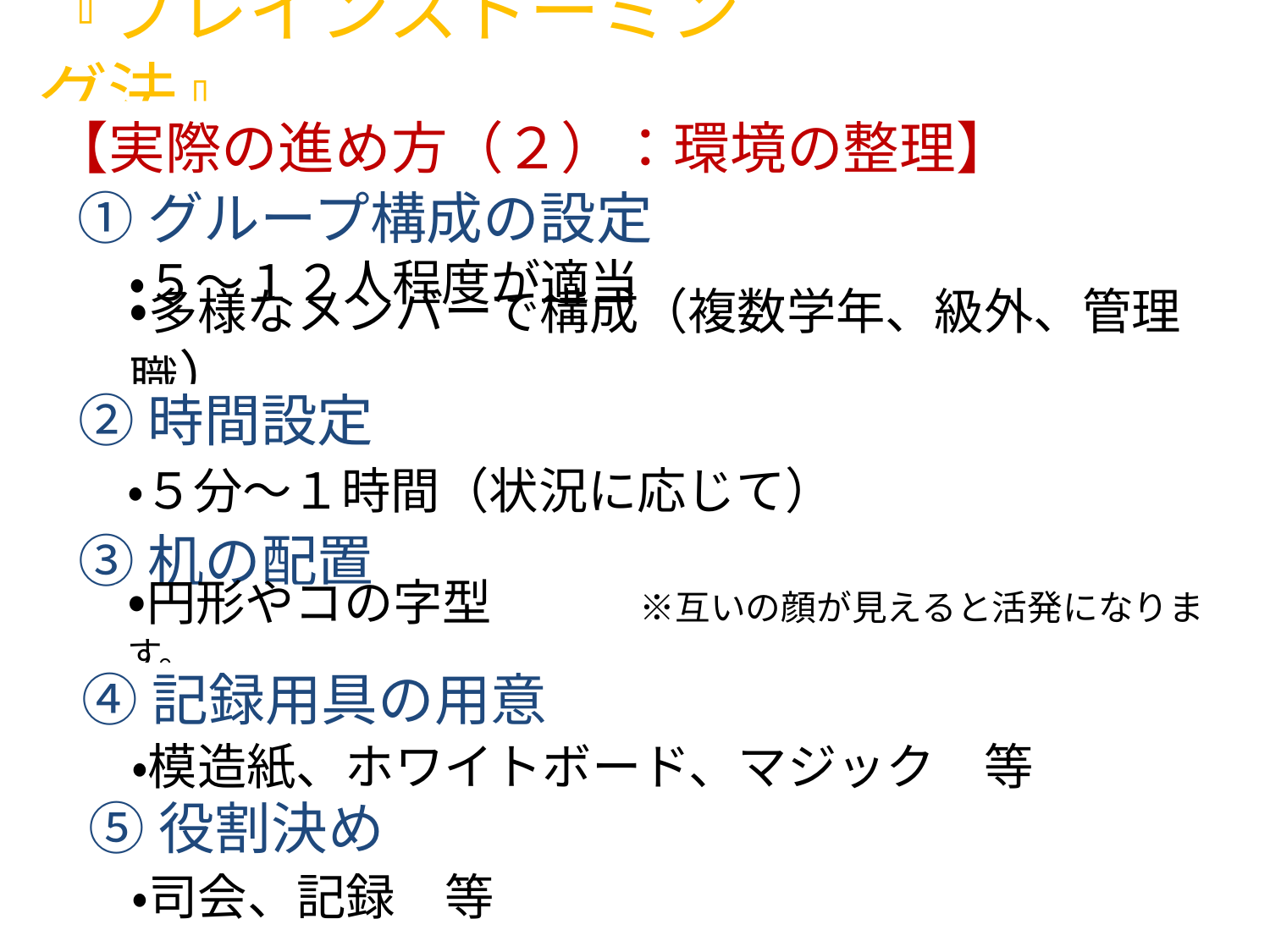

『ブレインストーミング法』
【実際の進め方（２）：環境の整理】
①グループ構成の設定
・５～１２人程度が適当
・多様なメンバーで構成（複数学年、級外、管理職）
②時間設定
・５分～１時間（状況に応じて）
③机の配置
・円形やコの字型　　　※互いの顔が見えると活発になります。
④記録用具の用意
・模造紙、ホワイトボード、マジック　等
⑤役割決め
・司会、記録　等